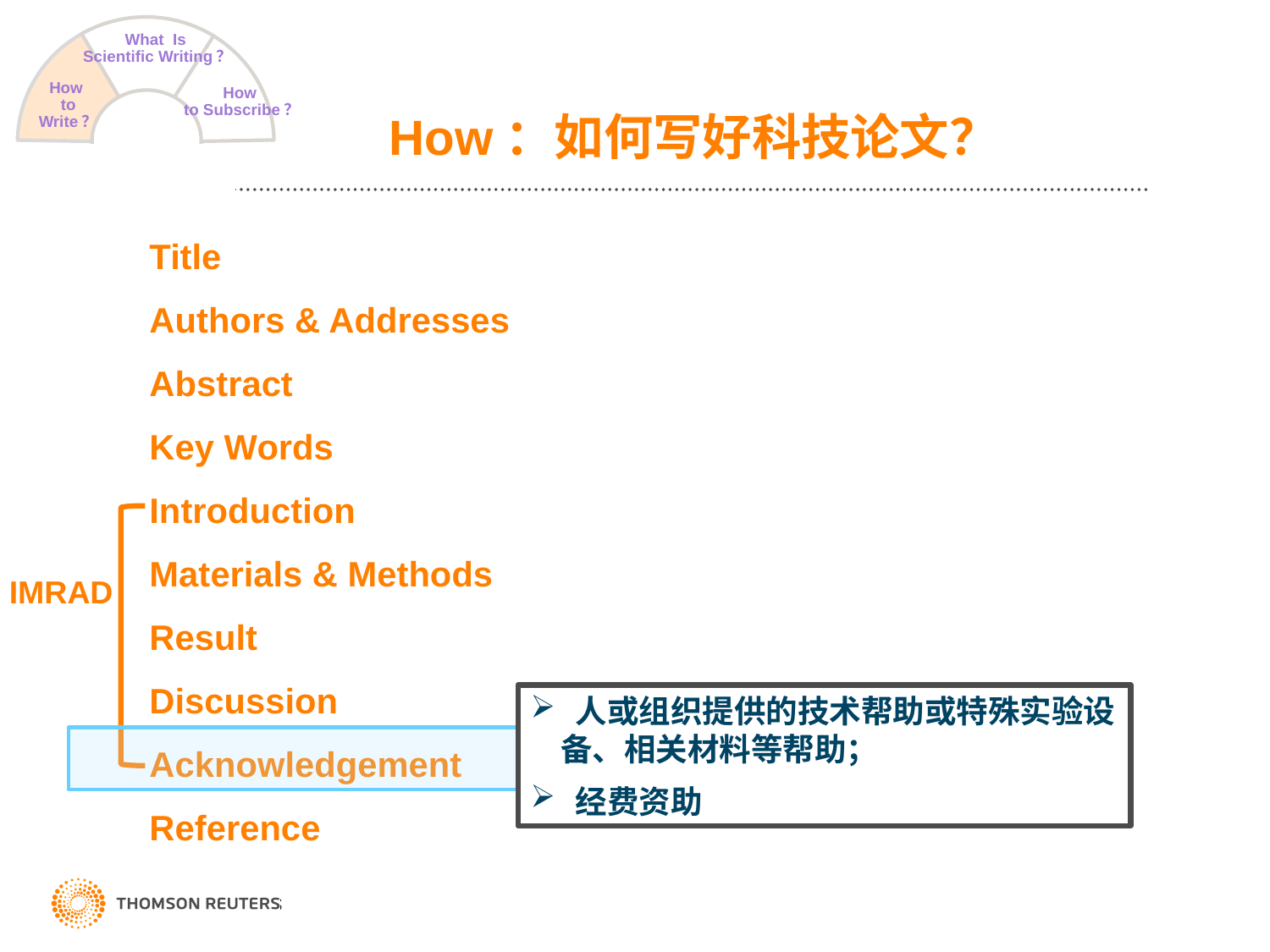

What  Is
Scientific Writing？
How
to Write？
How
to Subscribe？

# How：如何写好科技论文？
Title
Authors & Addresses
Abstract
Key Words
Introduction
Materials & Methods
Result
Discussion
Acknowledgement
Reference

IMRAD
 人或组织提供的技术帮助或特殊实验设备、相关材料等帮助；
 经费资助